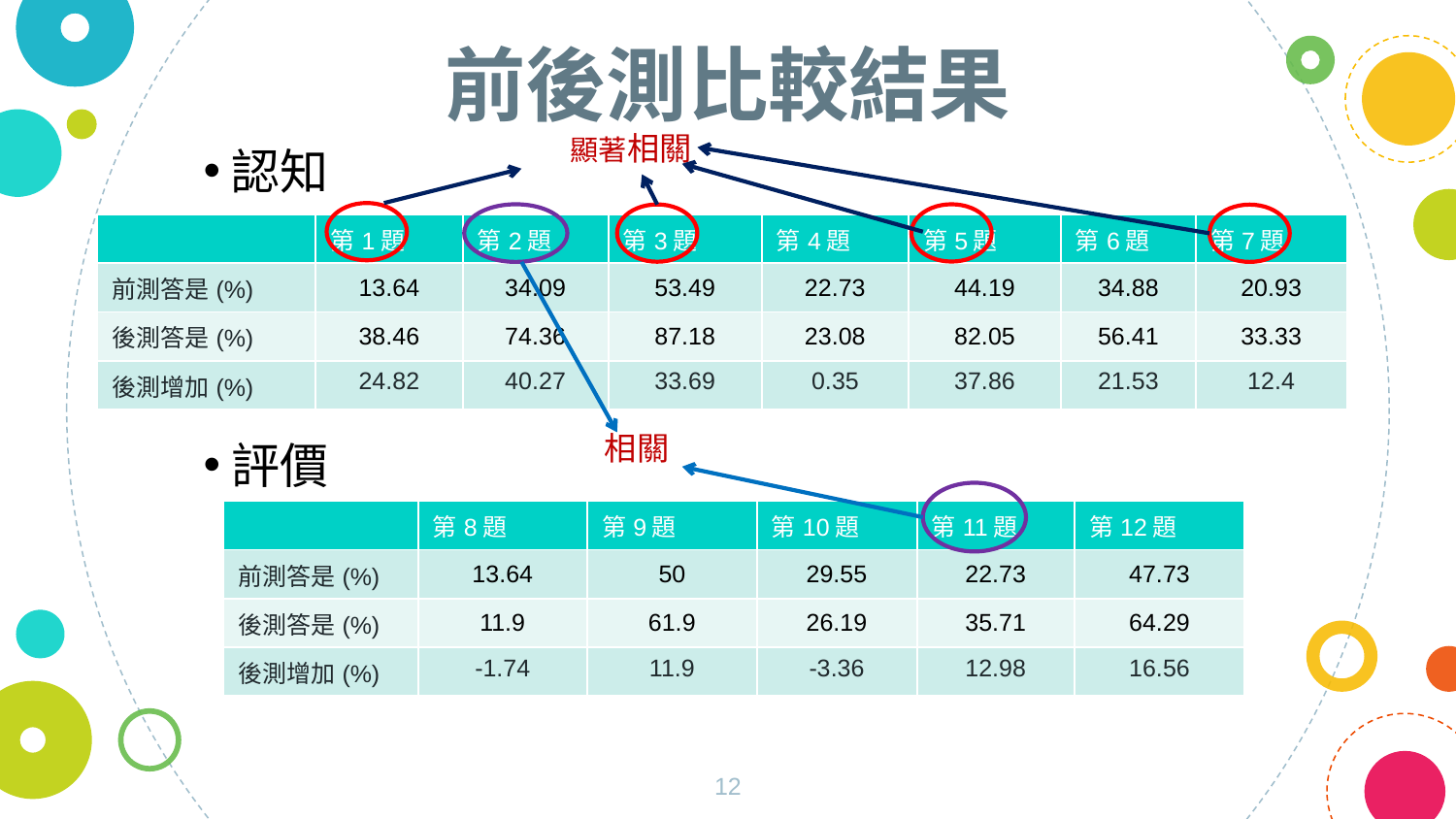

前後測比較結果
顯著相關
認知

評價

|  | 第1題 | 第2題 | 第3題 | 第4題 | 第5題 | 第6題 | 第7題 |
| --- | --- | --- | --- | --- | --- | --- | --- |
| 前測答是(%) | 13.64 | 34.09 | 53.49 | 22.73 | 44.19 | 34.88 | 20.93 |
| 後測答是(%) | 38.46 | 74.36 | 87.18 | 23.08 | 82.05 | 56.41 | 33.33 |
| 後測增加(%) | 24.82 | 40.27 | 33.69 | 0.35 | 37.86 | 21.53 | 12.4 |
相關

|  | 第8題 | 第9題 | 第10題 | 第11題 | 第12題 |
| --- | --- | --- | --- | --- | --- |
| 前測答是(%) | 13.64 | 50 | 29.55 | 22.73 | 47.73 |
| 後測答是(%) | 11.9 | 61.9 | 26.19 | 35.71 | 64.29 |
| 後測增加(%) | -1.74 | 11.9 | -3.36 | 12.98 | 16.56 |
12